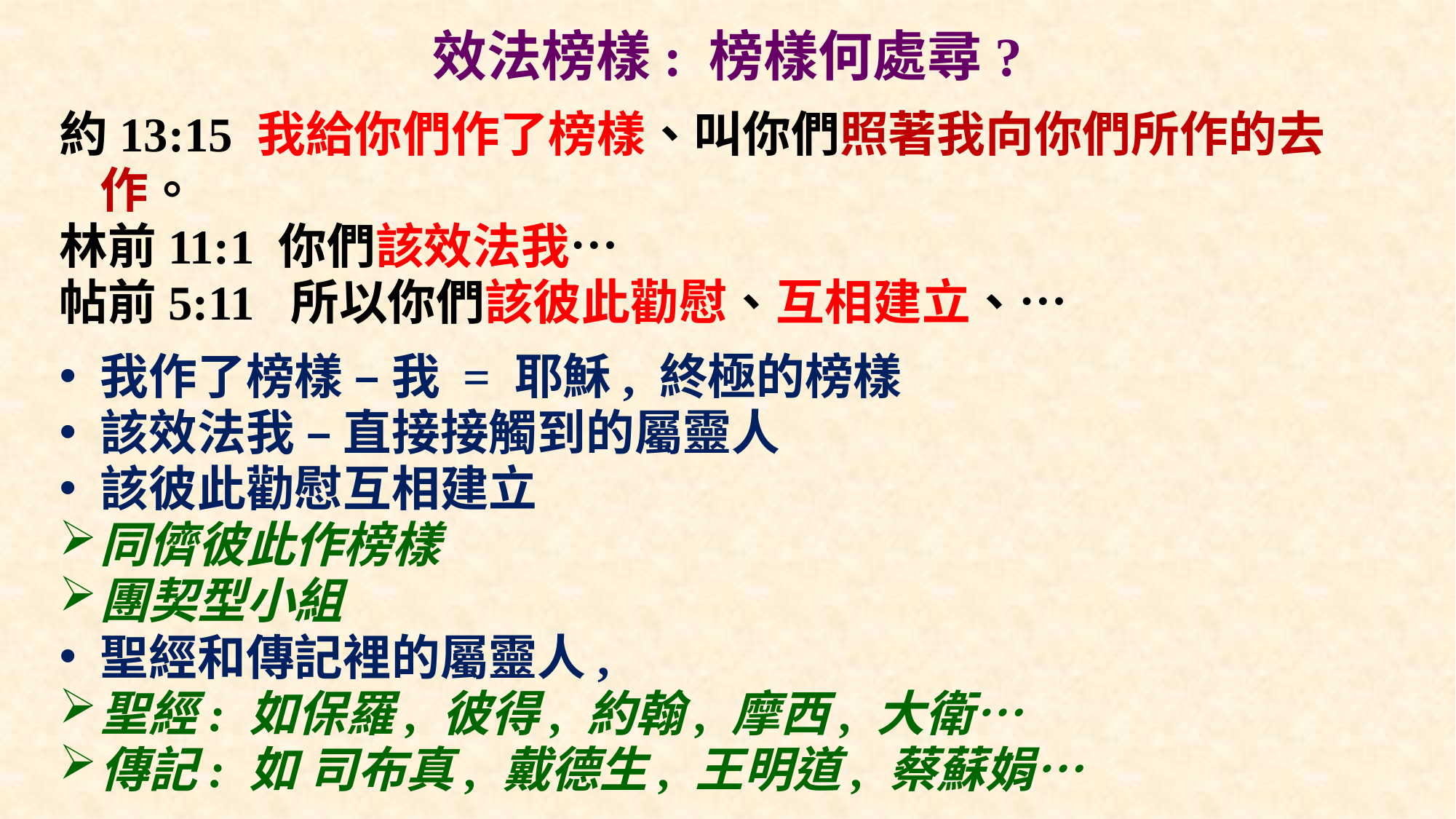

# 效法榜樣: 榜樣何處尋?
約13:15 我給你們作了榜樣、叫你們照著我向你們所作的去作。
林前11:1 你們該效法我…
帖前5:11  所以你們該彼此勸慰、互相建立、…
我作了榜樣 – 我 = 耶穌, 終極的榜樣
該效法我 – 直接接觸到的屬靈人
該彼此勸慰互相建立
同儕彼此作榜樣
團契型小組
聖經和傳記裡的屬靈人,
聖經: 如保羅, 彼得, 約翰, 摩西, 大衛…
傳記: 如 司布真, 戴德生, 王明道, 蔡蘇娟…